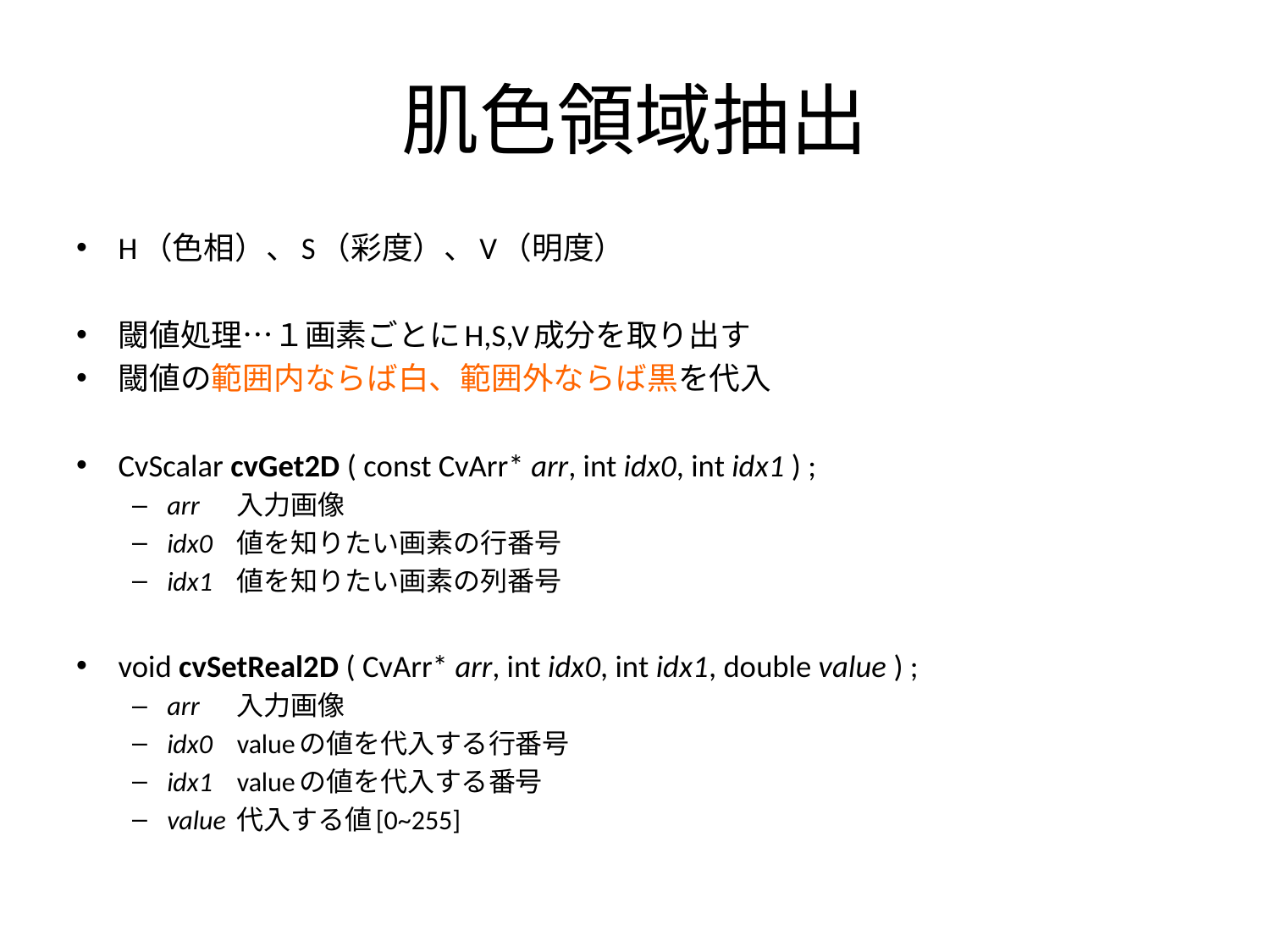

# 肌色領域抽出
H（色相）、S（彩度）、V（明度）

閾値処理…１画素ごとにH,S,V成分を取り出す
閾値の範囲内ならば白、範囲外ならば黒を代入

CvScalar cvGet2D ( const CvArr* arr, int idx0, int idx1 ) ;
arr	入力画像
idx0	値を知りたい画素の行番号
idx1	値を知りたい画素の列番号

void cvSetReal2D ( CvArr* arr, int idx0, int idx1, double value ) ;
arr	入力画像
idx0	valueの値を代入する行番号
idx1	valueの値を代入する番号
value	代入する値[0~255]